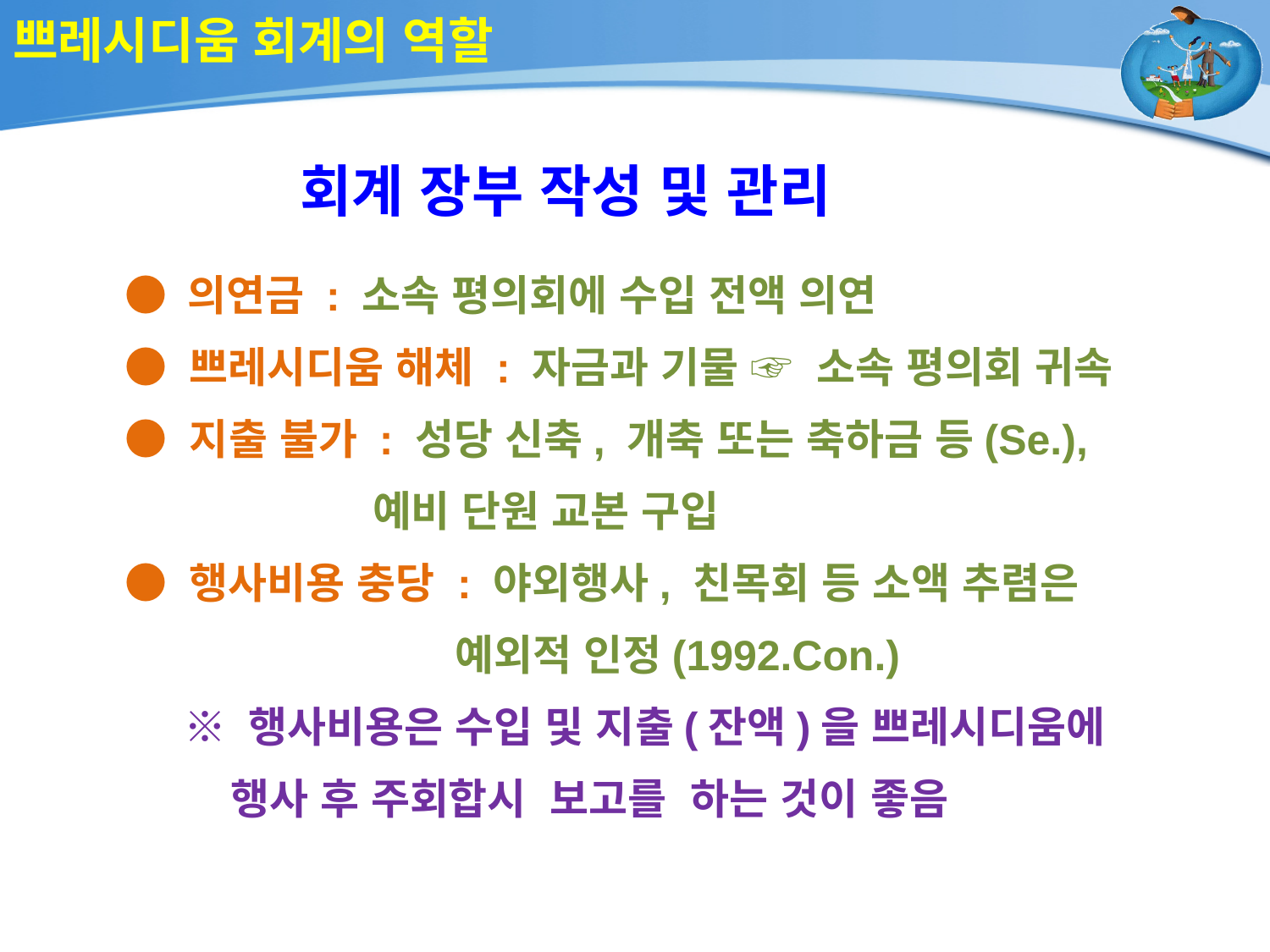

# 쁘레시디움 회계의 역할
회계 장부 작성 및 관리
● 의연금 : 소속 평의회에 수입 전액 의연
● 쁘레시디움 해체 : 자금과 기물 ☞  소속 평의회 귀속
● 지출 불가 : 성당 신축, 개축 또는 축하금 등(Se.),
                    예비 단원 교본 구입
● 행사비용 충당 : 야외행사, 친목회 등 소액 추렴은
                           예외적 인정(1992.Con.)
     ※ 행사비용은 수입 및 지출(잔액)을 쁘레시디움에
        행사 후 주회합시  보고를  하는 것이 좋음